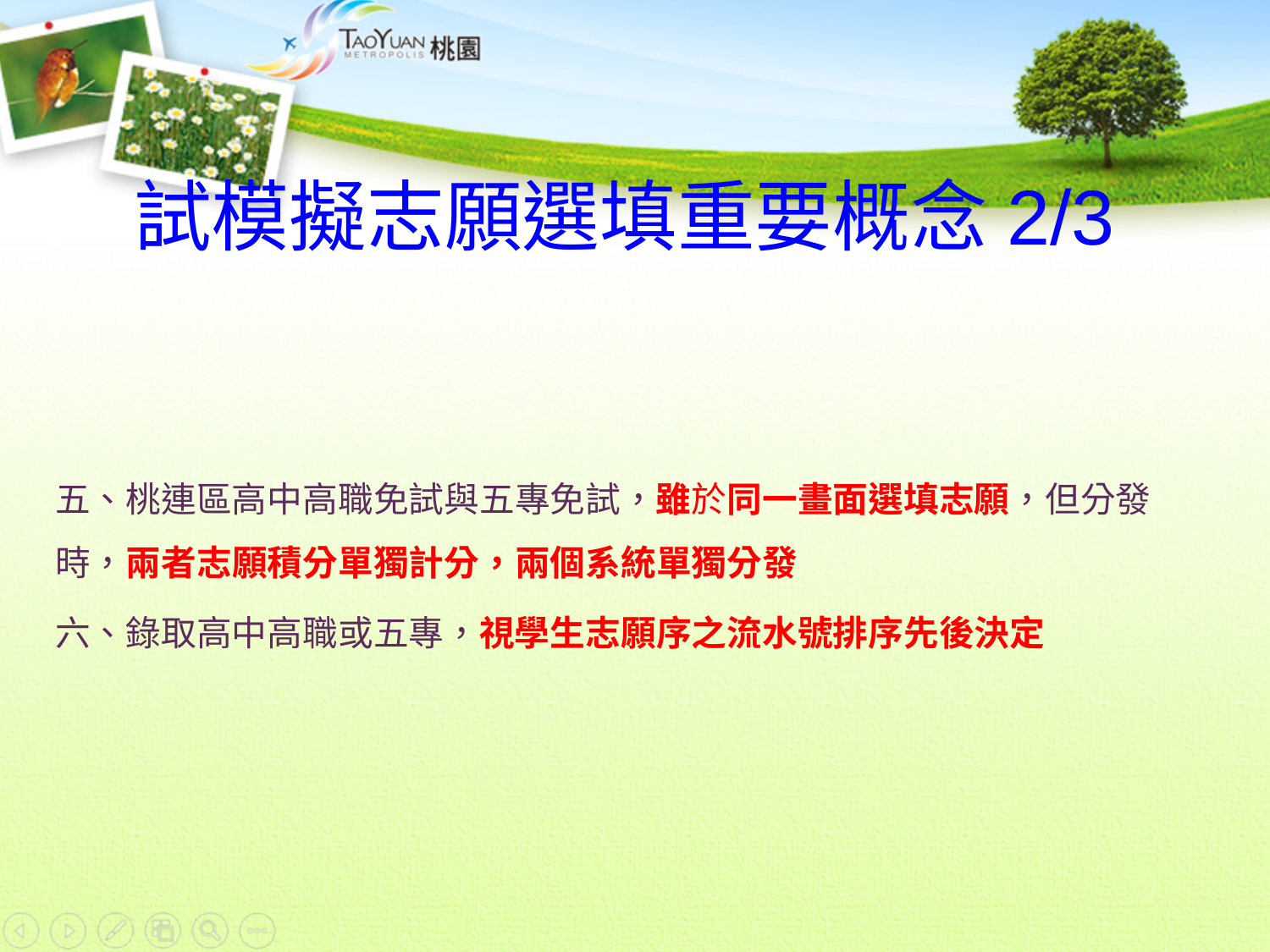

試模擬志願選填重要概念2/3
五、桃連區高中高職免試與五專免試，雖於同一畫面選填志願，但分發時，兩者志願積分單獨計分，兩個系統單獨分發
六、錄取高中高職或五專，視學生志願序之流水號排序先後決定